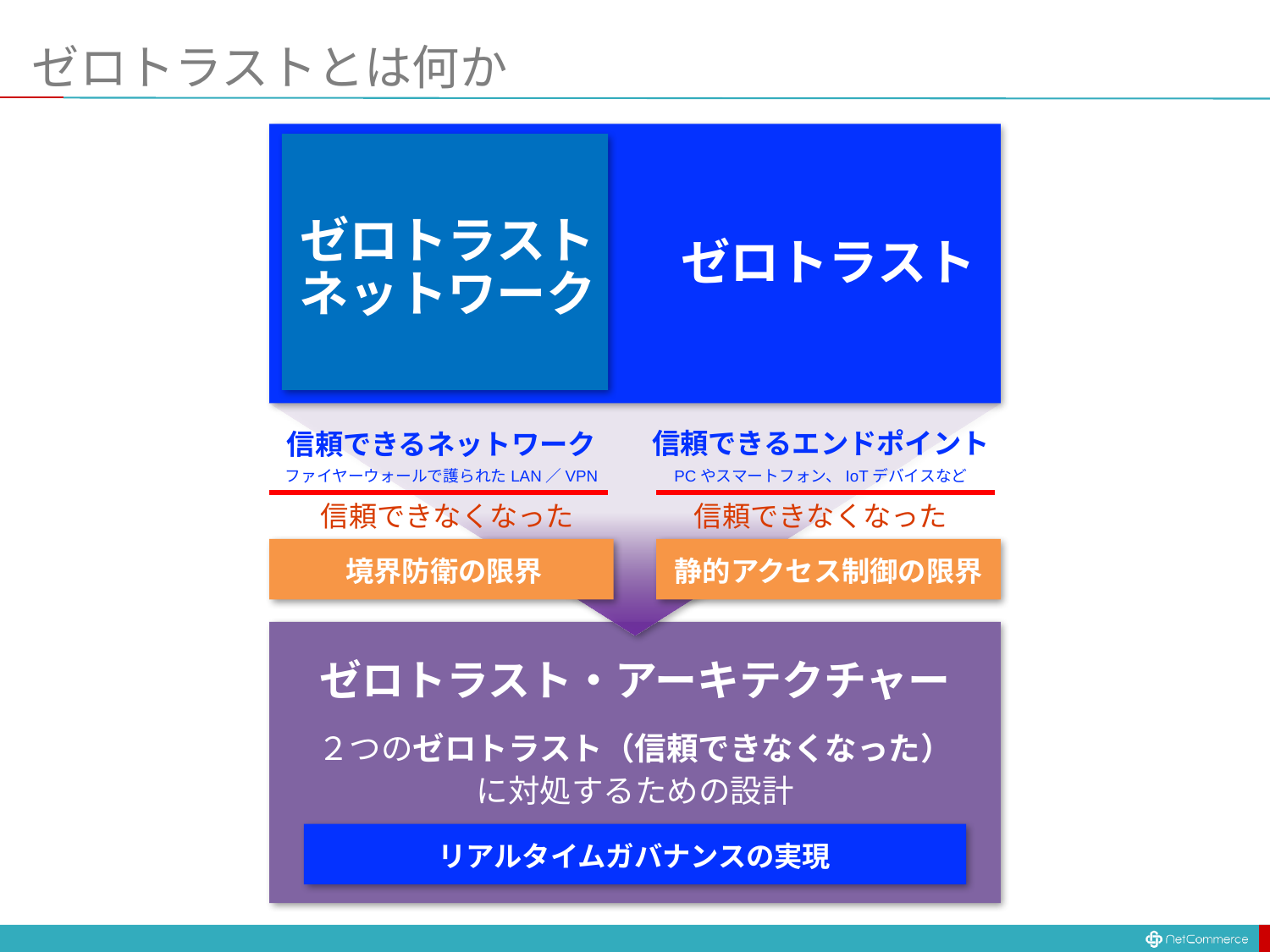

# ゼロトラストとは何か

ゼロトラスト
ネットワーク
ゼロトラスト

ゼロトラスト・アーキテクチャー
２つのゼロトラスト（信頼できなくなった）
に対処するための設計

リアルタイムガバナンスの実現
信頼できるエンドポイント
PCやスマートフォン、IoTデバイスなど
信頼できるネットワーク
ファイヤーウォールで護られたLAN／VPN
信頼できなくなった
信頼できなくなった

境界防衛の限界
静的アクセス制御の限界